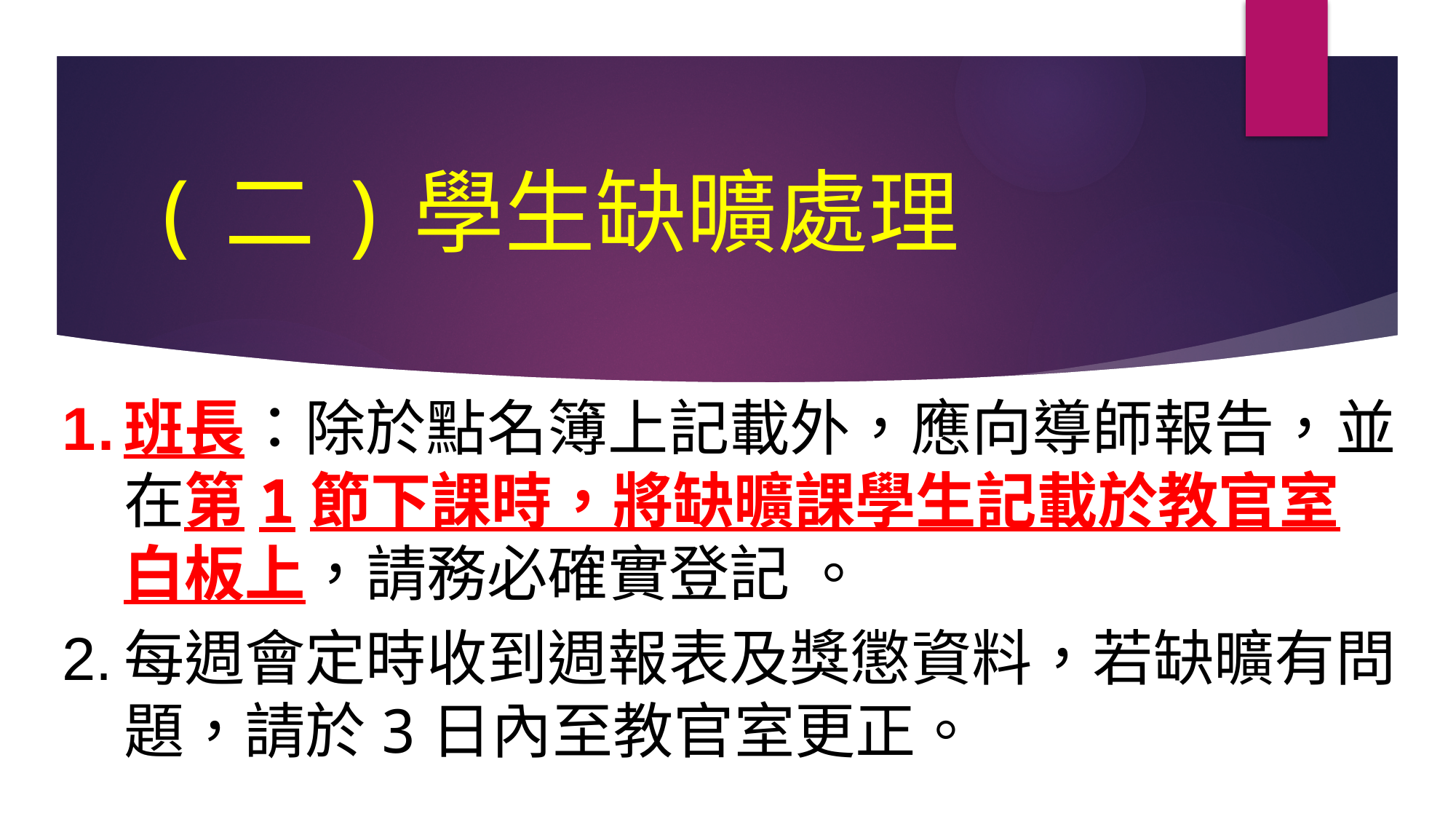

# (二)學生缺曠處理
班長：除於點名簿上記載外，應向導師報告，並在第1節下課時，將缺曠課學生記載於教官室白板上，請務必確實登記 。
每週會定時收到週報表及獎懲資料，若缺曠有問題，請於3日內至教官室更正。